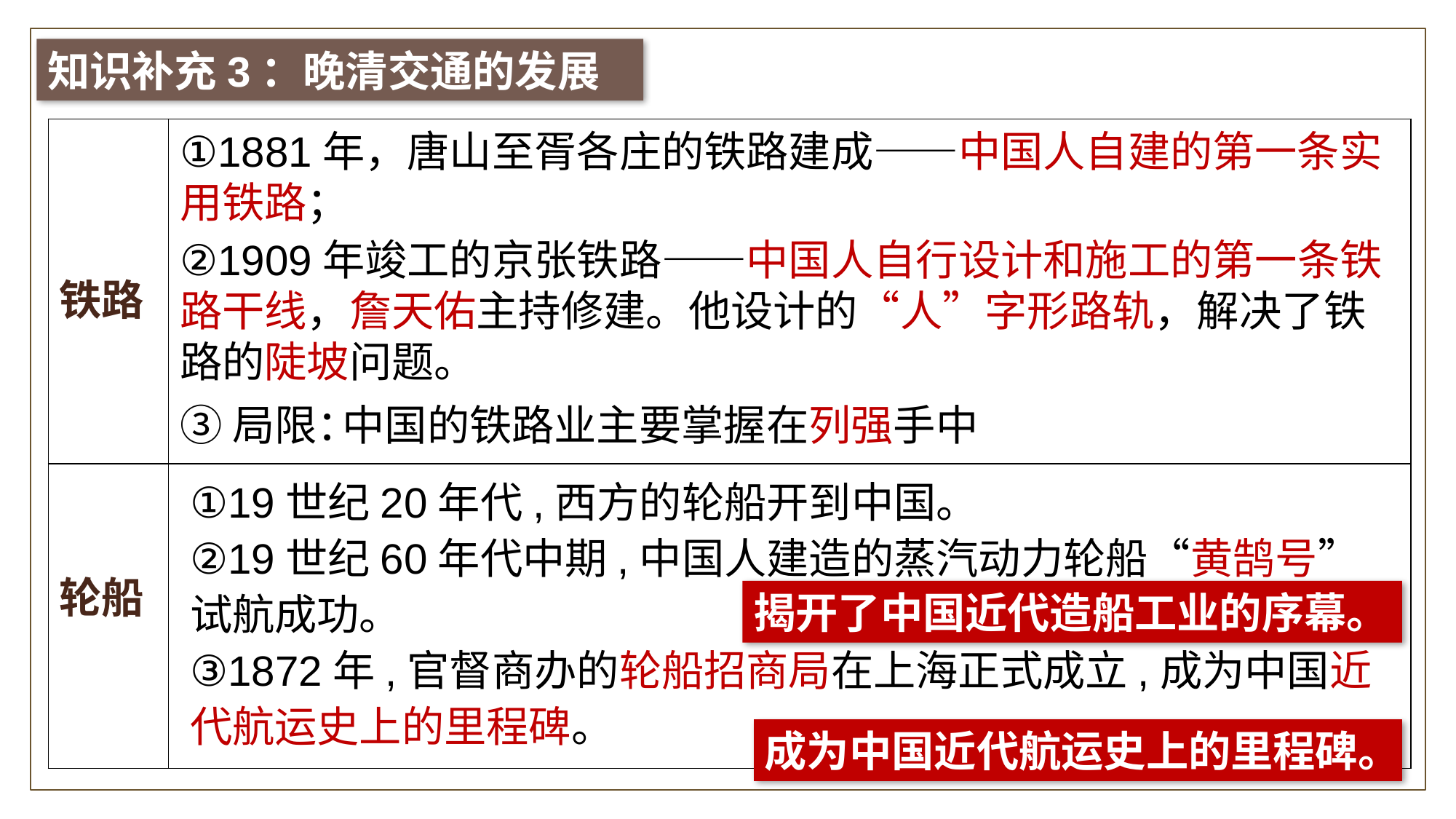

知识补充3：晚清交通的发展
| 铁路 |  |
| --- | --- |
| 轮船 |  |
①1881年，唐山至胥各庄的铁路建成——中国人自建的第一条实用铁路；
②1909年竣工的京张铁路——中国人自行设计和施工的第一条铁路干线，詹天佑主持修建。他设计的“人”字形路轨，解决了铁路的陡坡问题。
③局限：
中国的铁路业主要掌握在列强手中
①19世纪20年代,西方的轮船开到中国。
②19世纪60年代中期,中国人建造的蒸汽动力轮船“黄鹄号”试航成功。
③1872年,官督商办的轮船招商局在上海正式成立,成为中国近代航运史上的里程碑。
揭开了中国近代造船工业的序幕。
成为中国近代航运史上的里程碑。